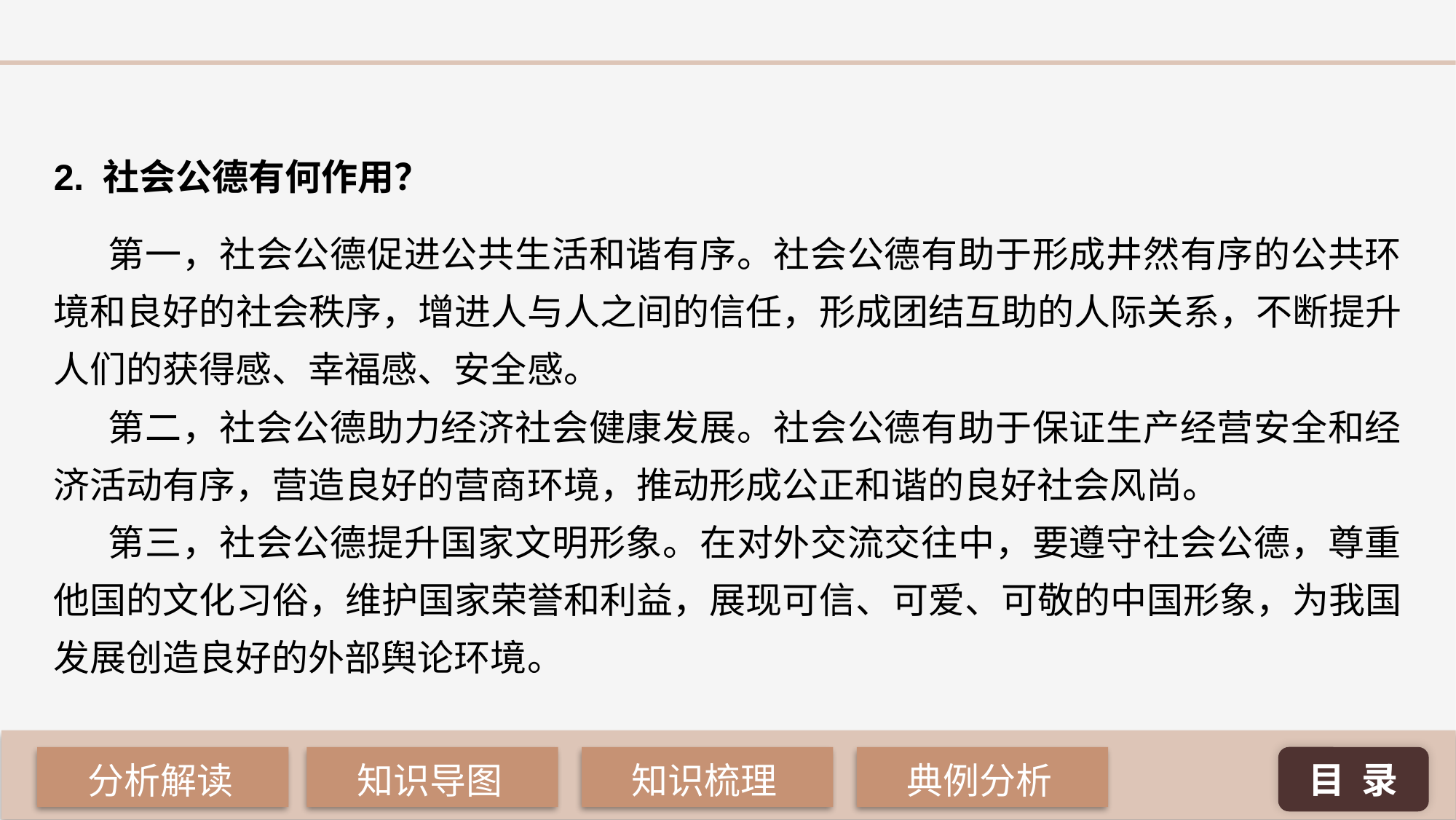

2. 社会公德有何作用？
第一，社会公德促进公共生活和谐有序。社会公德有助于形成井然有序的公共环境和良好的社会秩序，增进人与人之间的信任，形成团结互助的人际关系，不断提升人们的获得感、幸福感、安全感。
第二，社会公德助力经济社会健康发展。社会公德有助于保证生产经营安全和经济活动有序，营造良好的营商环境，推动形成公正和谐的良好社会风尚。
第三，社会公德提升国家文明形象。在对外交流交往中，要遵守社会公德，尊重他国的文化习俗，维护国家荣誉和利益，展现可信、可爱、可敬的中国形象，为我国发展创造良好的外部舆论环境。